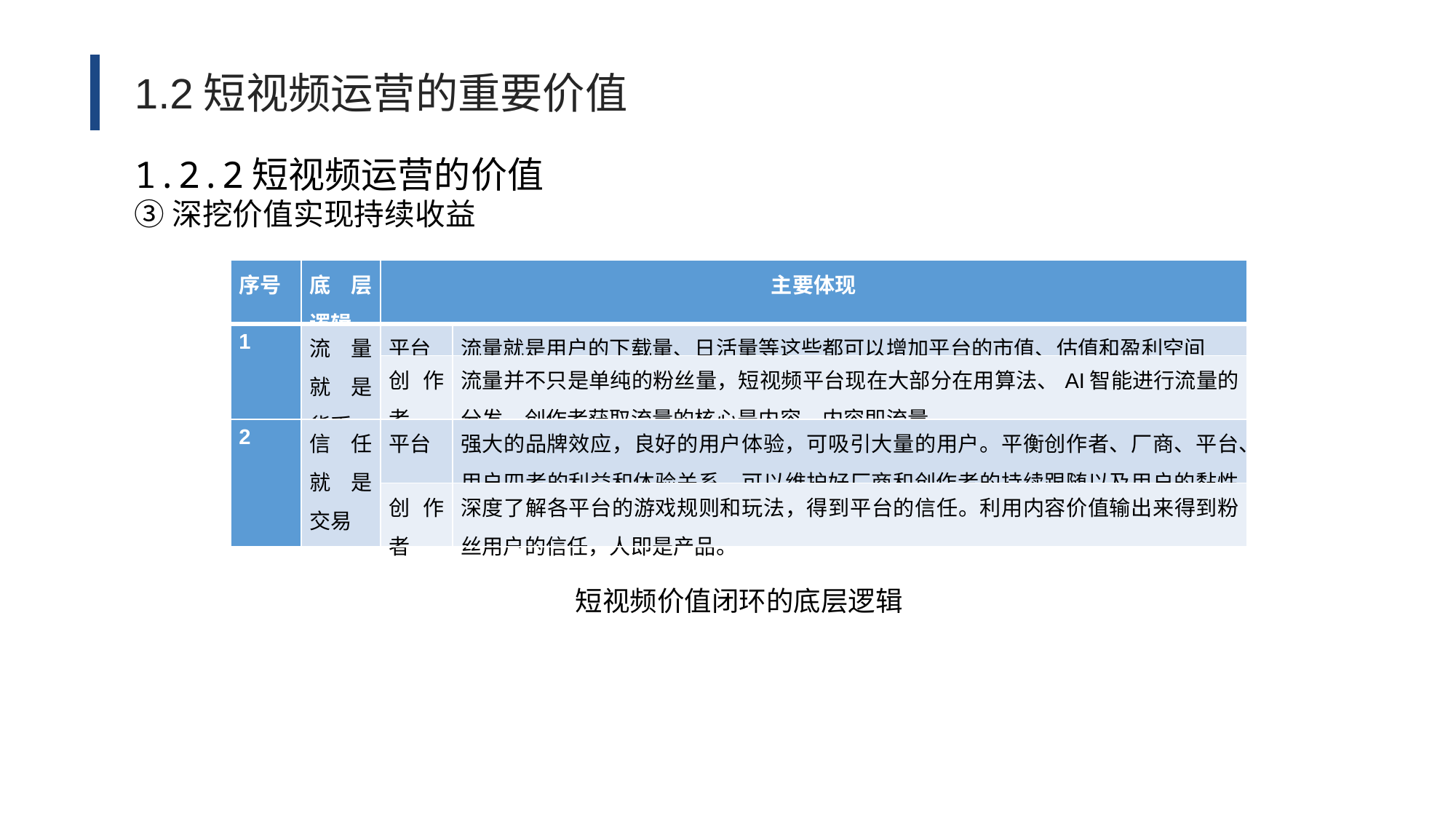

1.2短视频运营的重要价值

1.2.2短视频运营的价值
③深挖价值实现持续收益

| 序号 | 底层逻辑 | 主要体现 |  |
| --- | --- | --- | --- |
| 1 | 流量就是货币 | 平台 | 流量就是用户的下载量、日活量等这些都可以增加平台的市值、估值和盈利空间 |
|  |  | 创作者 | 流量并不只是单纯的粉丝量，短视频平台现在大部分在用算法、AI智能进行流量的分发。创作者获取流量的核心是内容，内容即流量。 |
| 2 | 信任就是交易 | 平台 | 强大的品牌效应，良好的用户体验，可吸引大量的用户。平衡创作者、厂商、平台、用户四者的利益和体验关系，可以维护好厂商和创作者的持续跟随以及用户的黏性。 |
|  |  | 创作者 | 深度了解各平台的游戏规则和玩法，得到平台的信任。利用内容价值输出来得到粉丝用户的信任，人即是产品。 |
短视频价值闭环的底层逻辑